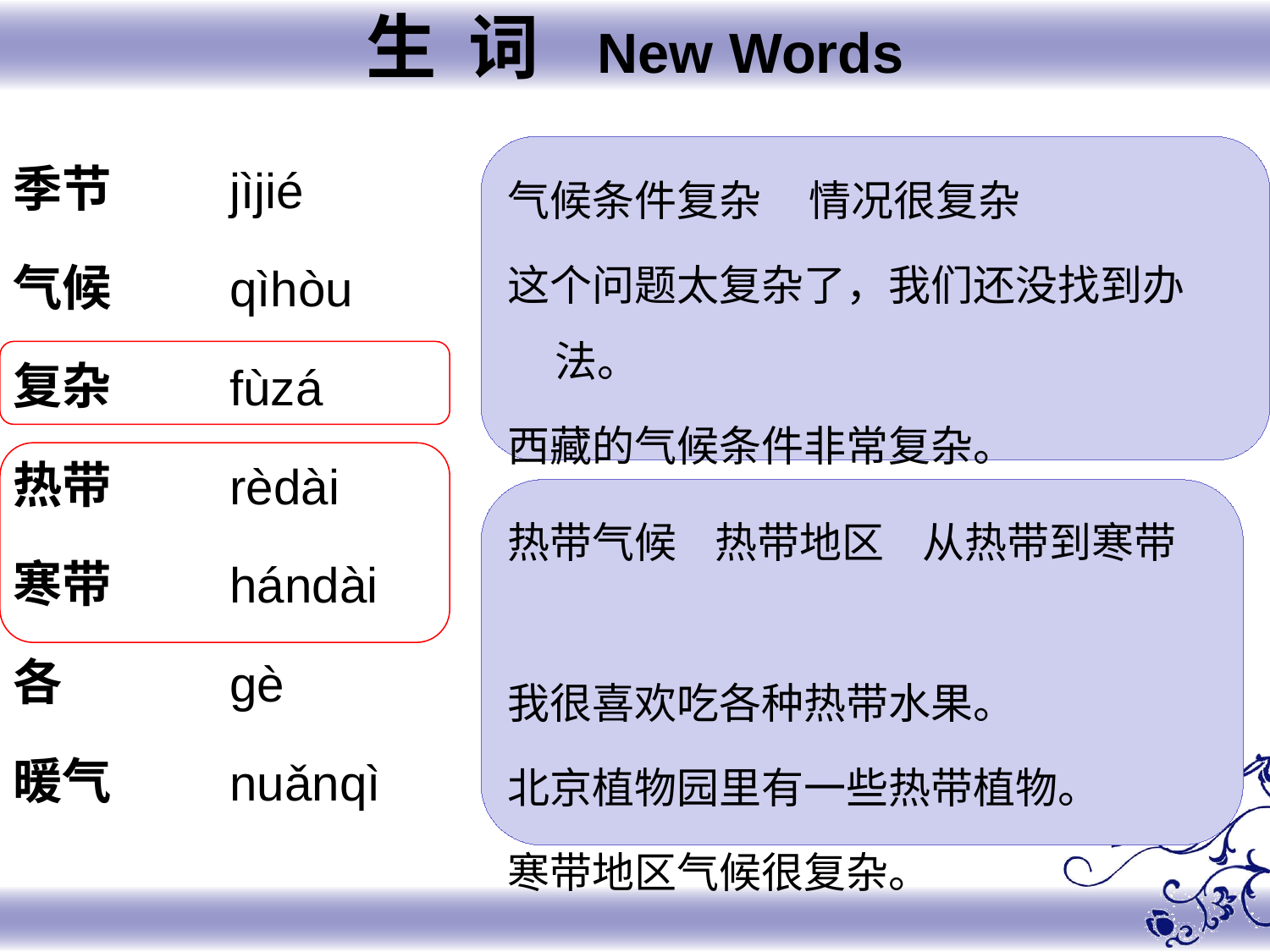

生  词   New Words
季节
气候
复杂
热带
寒带
各
暖气
jìjié
qìhòu
fùzá
rèdài
hándài
gè
nuǎnqì

气候条件复杂     情况很复杂
这个问题太复杂了，我们还没找到办法。
西藏的气候条件非常复杂。

热带气候    热带地区    从热带到寒带
我很喜欢吃各种热带水果。
北京植物园里有一些热带植物。
寒带地区气候很复杂。